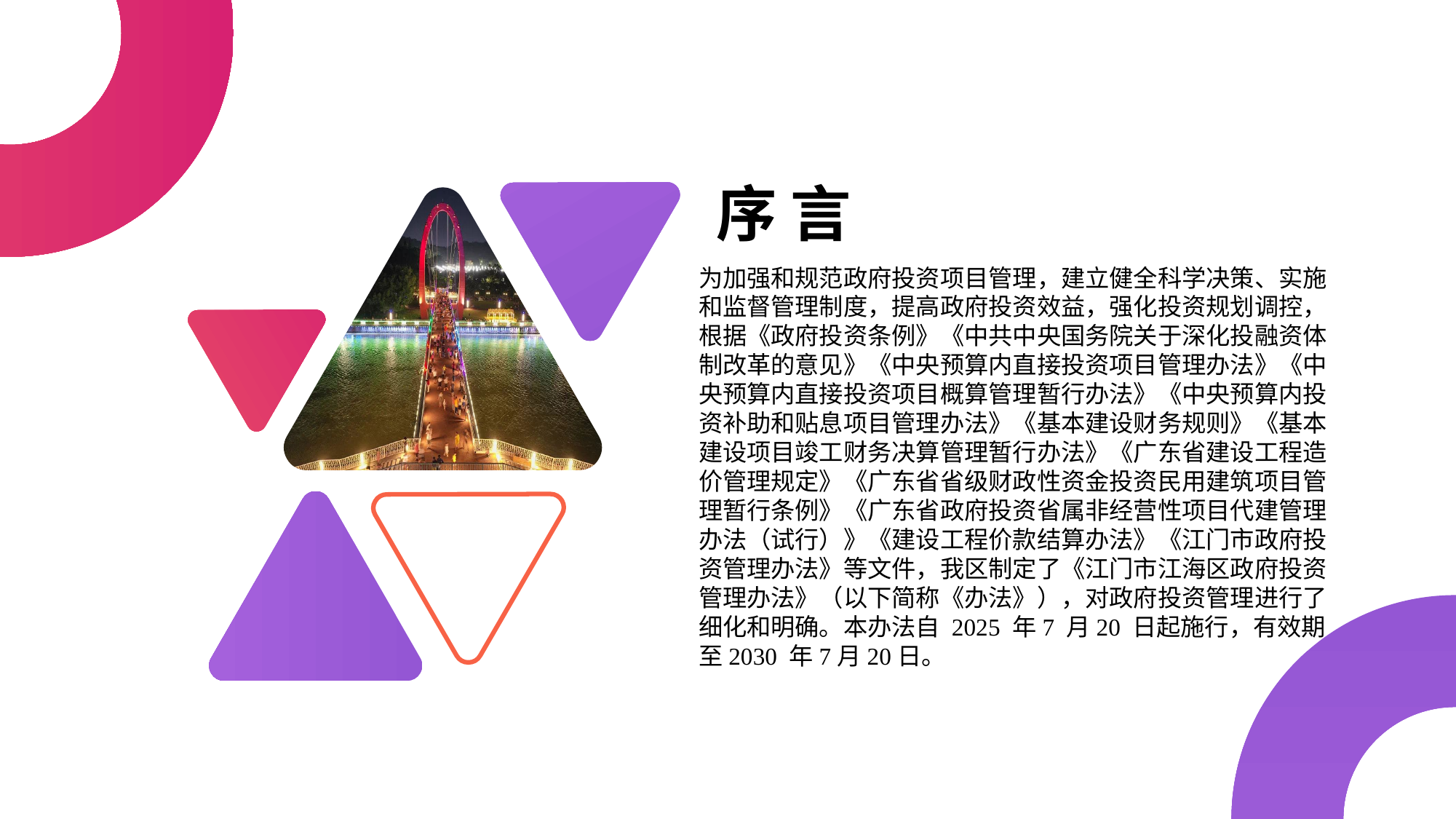

序 言
为加强和规范政府投资项目管理，建立健全科学决策、实施和监督管理制度，提高政府投资效益，强化投资规划调控，根据《政府投资条例》《中共中央国务院关于深化投融资体制改革的意见》《中央预算内直接投资项目管理办法》《中央预算内直接投资项目概算管理暂行办法》《中央预算内投资补助和贴息项目管理办法》《基本建设财务规则》《基本建设项目竣工财务决算管理暂行办法》《广东省建设工程造价管理规定》《广东省省级财政性资金投资民用建筑项目管理暂行条例》《广东省政府投资省属非经营性项目代建管理办法（试行）》《建设工程价款结算办法》《江门市政府投资管理办法》等文件，我区制定了《江门市江海区政府投资管理办法》（以下简称《办法》），对政府投资管理进行了细化和明确。本办法自 2025 年7 月20 日起施行，有效期至2030 年7月20日。